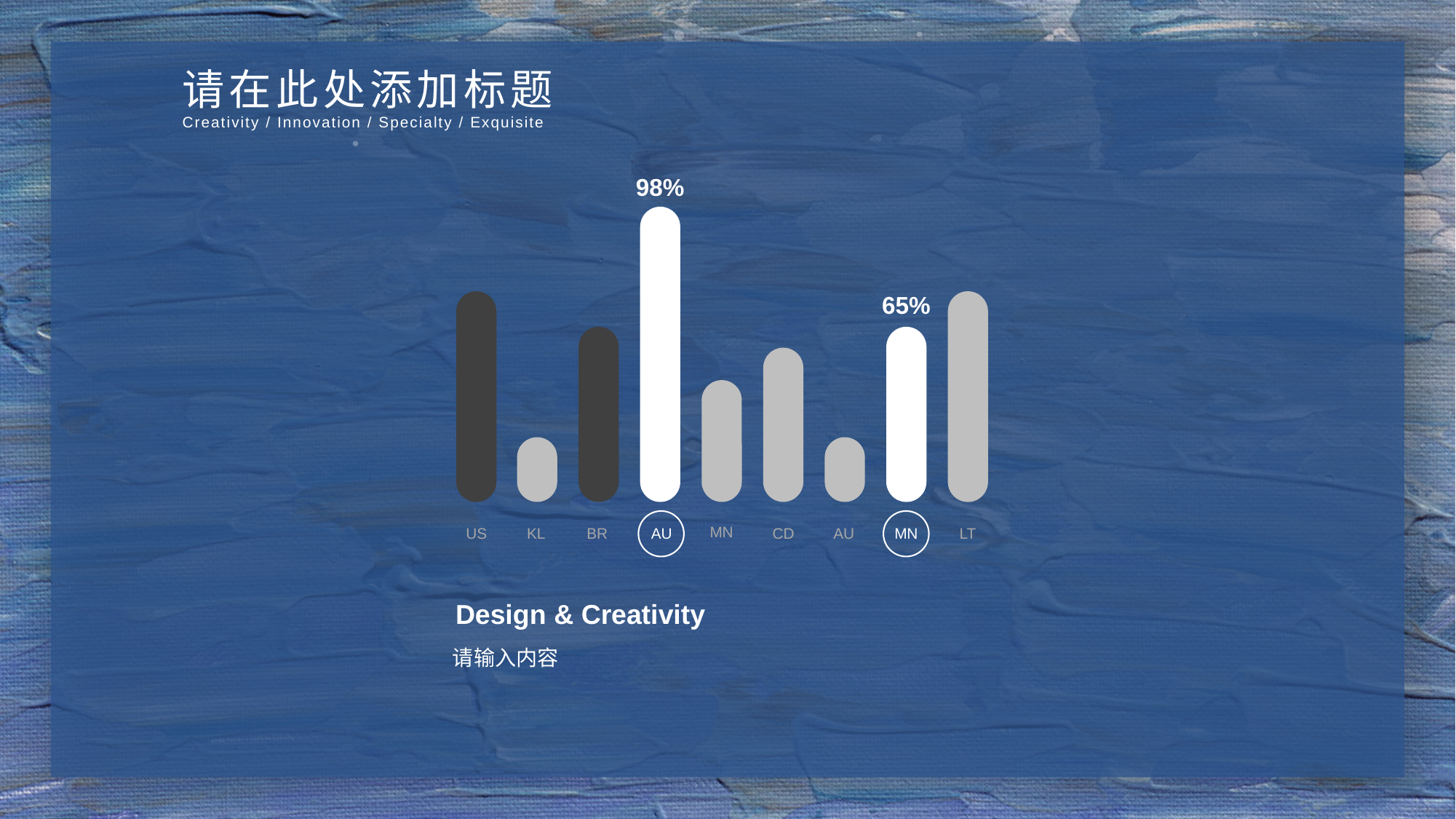

请在此处添加标题
Creativity / Innovation / Specialty / Exquisite
98%

65%

MN
AU
LT
CD
AU
MN
BR
KL
US
Design & Creativity
请输入内容